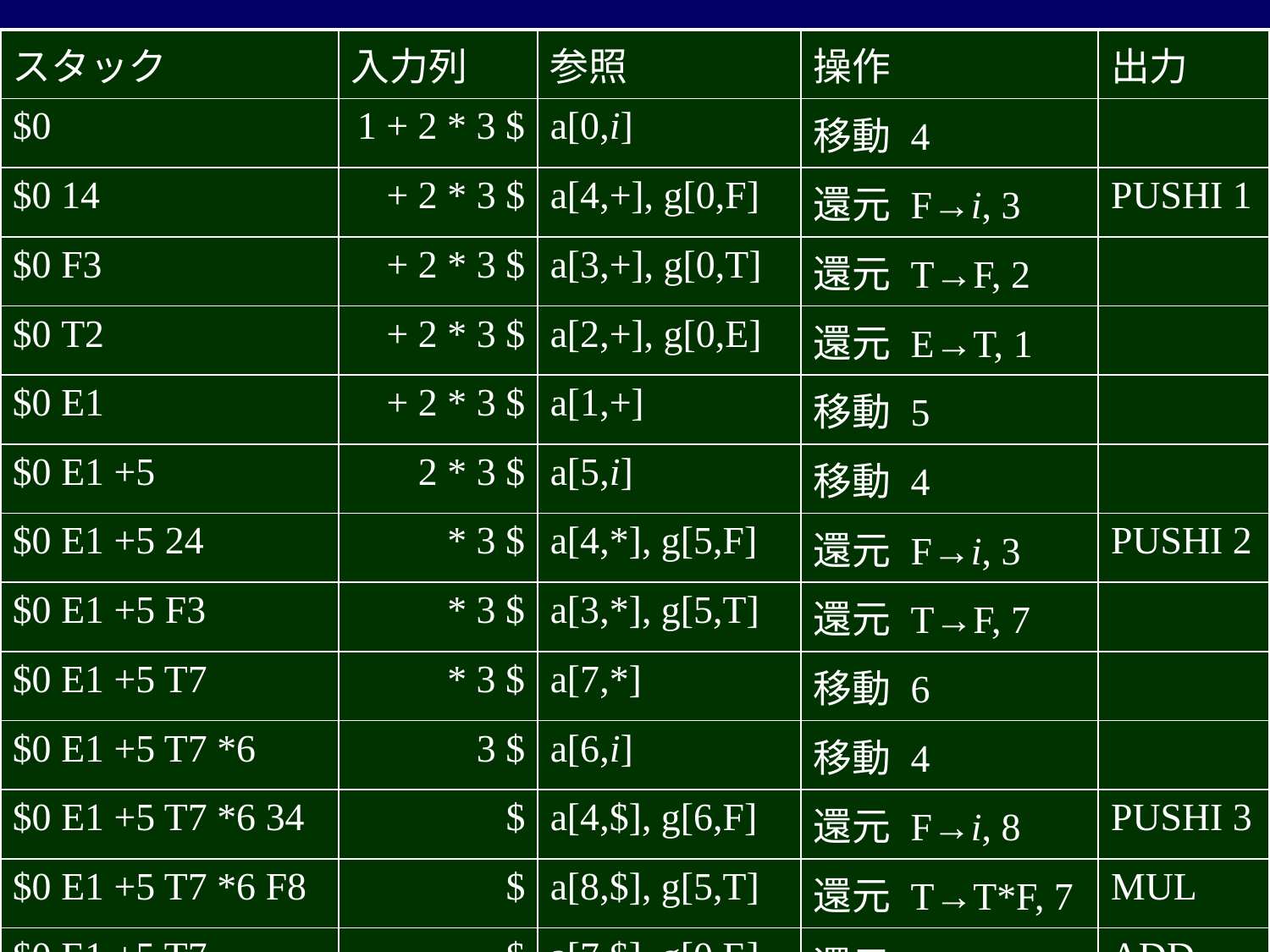

| スタック | 入力列 | 参照 | 操作 | 出力 |
| --- | --- | --- | --- | --- |
| $0 | 1 + 2 \* 3 $ | a[0,i] | 移動 4 |  |
| $0 14 | + 2 \* 3 $ | a[4,+], g[0,F] | 還元 F→i, 3 | PUSHI 1 |
| $0 F3 | + 2 \* 3 $ | a[3,+], g[0,T] | 還元 T→F, 2 |  |
| $0 T2 | + 2 \* 3 $ | a[2,+], g[0,E] | 還元 E→T, 1 |  |
| $0 E1 | + 2 \* 3 $ | a[1,+] | 移動 5 |  |
| $0 E1 +5 | 2 \* 3 $ | a[5,i] | 移動 4 |  |
| $0 E1 +5 24 | \* 3 $ | a[4,\*], g[5,F] | 還元 F→i, 3 | PUSHI 2 |
| $0 E1 +5 F3 | \* 3 $ | a[3,\*], g[5,T] | 還元 T→F, 7 |  |
| $0 E1 +5 T7 | \* 3 $ | a[7,\*] | 移動 6 |  |
| $0 E1 +5 T7 \*6 | 3 $ | a[6,i] | 移動 4 |  |
| $0 E1 +5 T7 \*6 34 | $ | a[4,$], g[6,F] | 還元 F→i, 8 | PUSHI 3 |
| $0 E1 +5 T7 \*6 F8 | $ | a[8,$], g[5,T] | 還元 T→T\*F, 7 | MUL |
| $0 E1 +5 T7 | $ | a[7,$], g[0,E] | 還元 E→E+T, 1 | ADD |
| $0 E1 | $ | a[1,$] | 受理 |  |